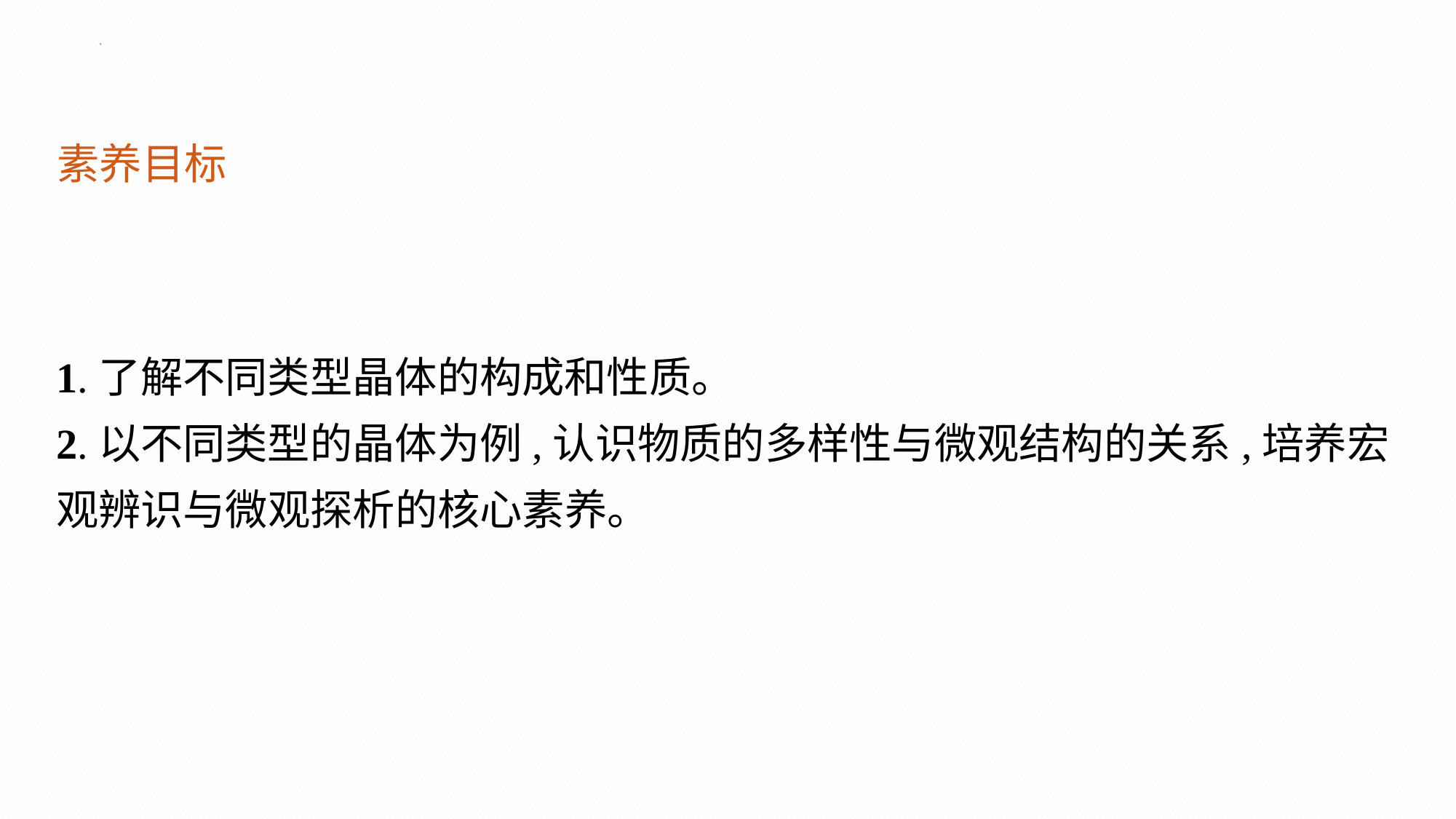

素养目标
1.了解不同类型晶体的构成和性质。
2.以不同类型的晶体为例,认识物质的多样性与微观结构的关系,培养宏观辨识与微观探析的核心素养。